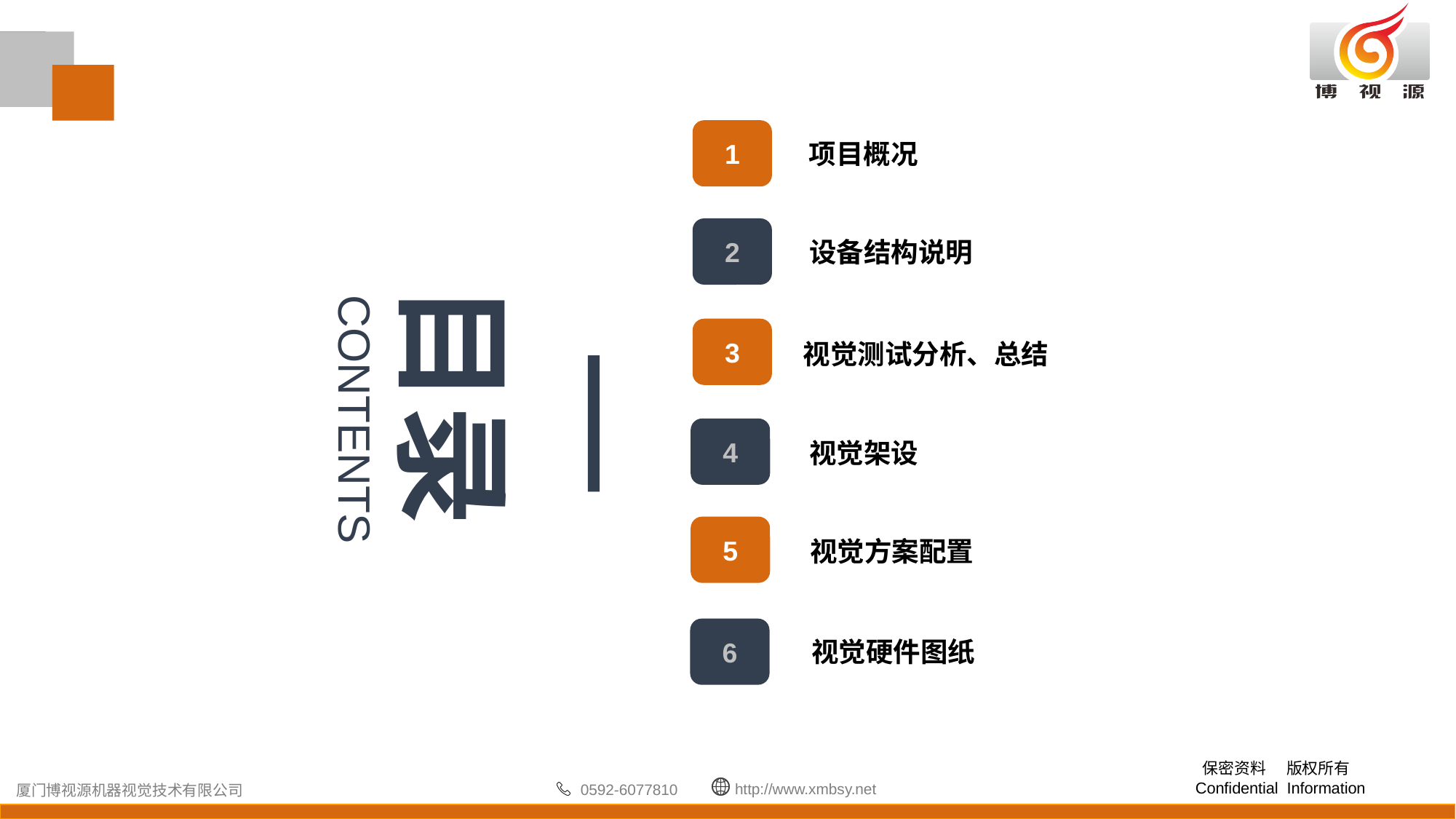

1
项目概况
2
设备结构说明
3
视觉测试分析、总结
4
视觉架设
5
视觉方案配置
6
视觉硬件图纸
目录
|
CONTENTS